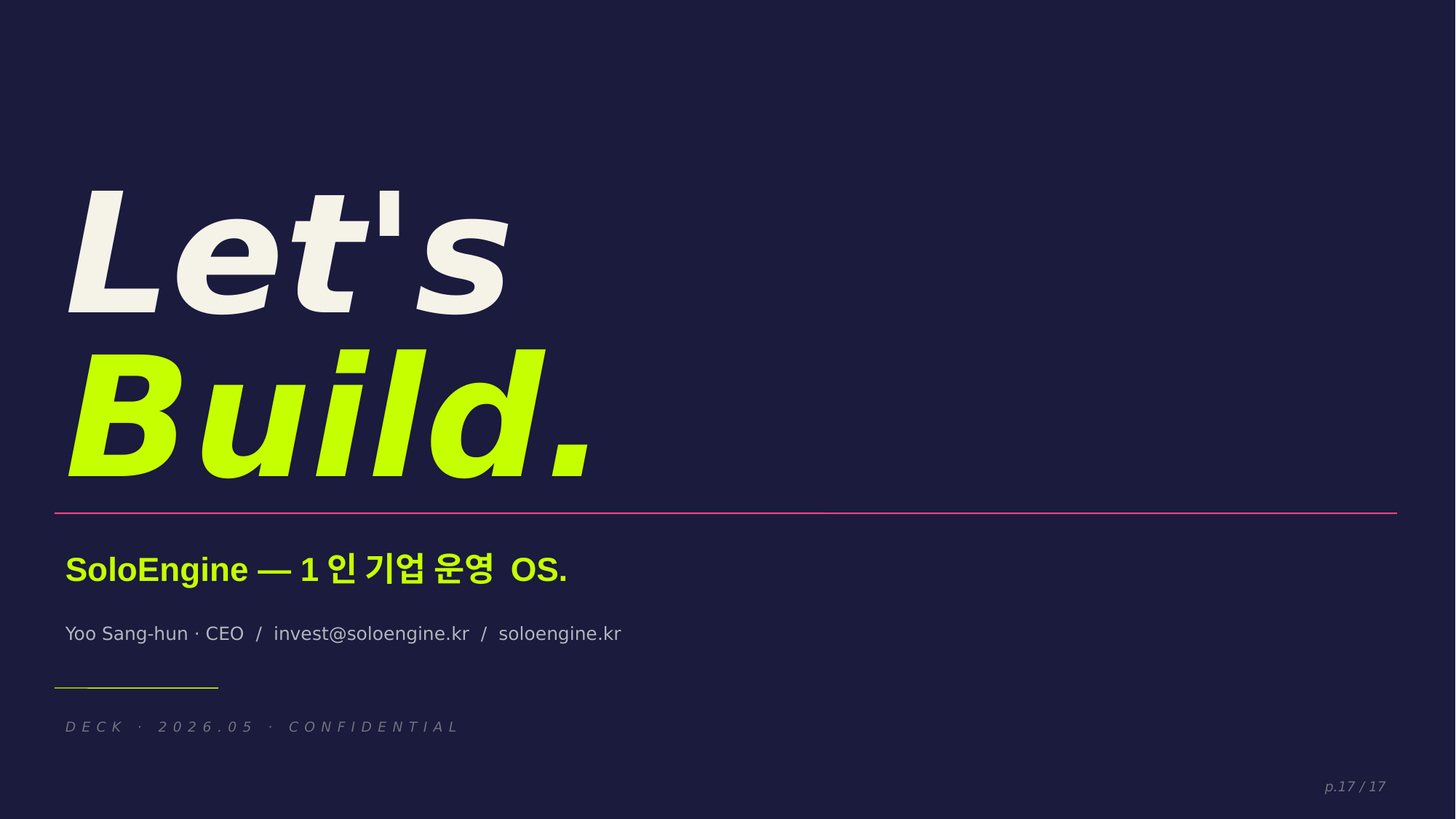

Let's
Build.

SoloEngine — 1인 기업 운영 OS.
Yoo Sang-hun · CEO  /  invest@soloengine.kr  /  soloengine.kr

DECK · 2026.05 · CONFIDENTIAL
p.17 / 17